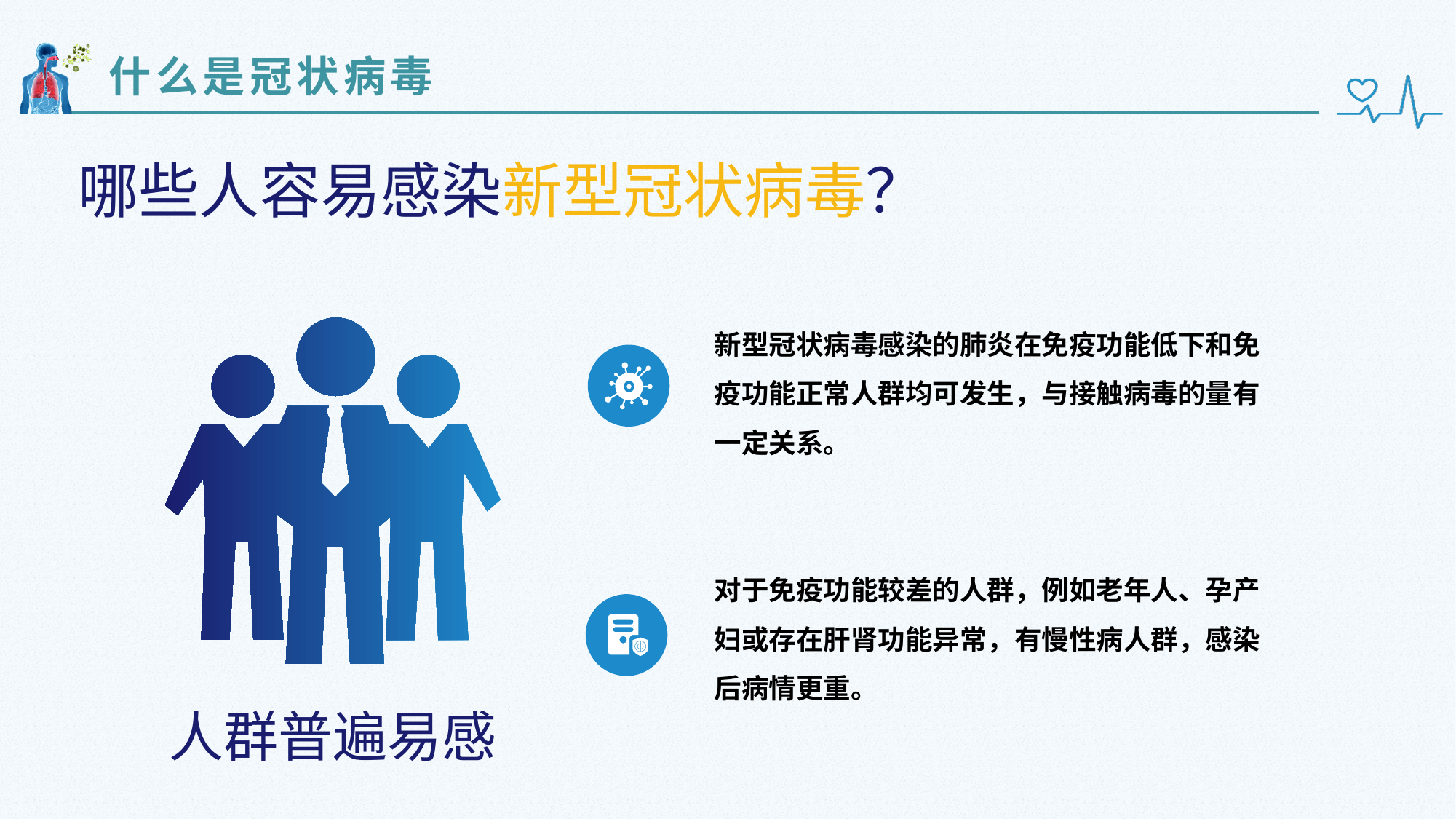

什么是冠状病毒
哪些人容易感染新型冠状病毒？
新型冠状病毒感染的肺炎在免疫功能低下和免疫功能正常人群均可发生，与接触病毒的量有一定关系。

对于免疫功能较差的人群，例如老年人、孕产妇或存在肝肾功能异常，有慢性病人群，感染后病情更重。

人群普遍易感